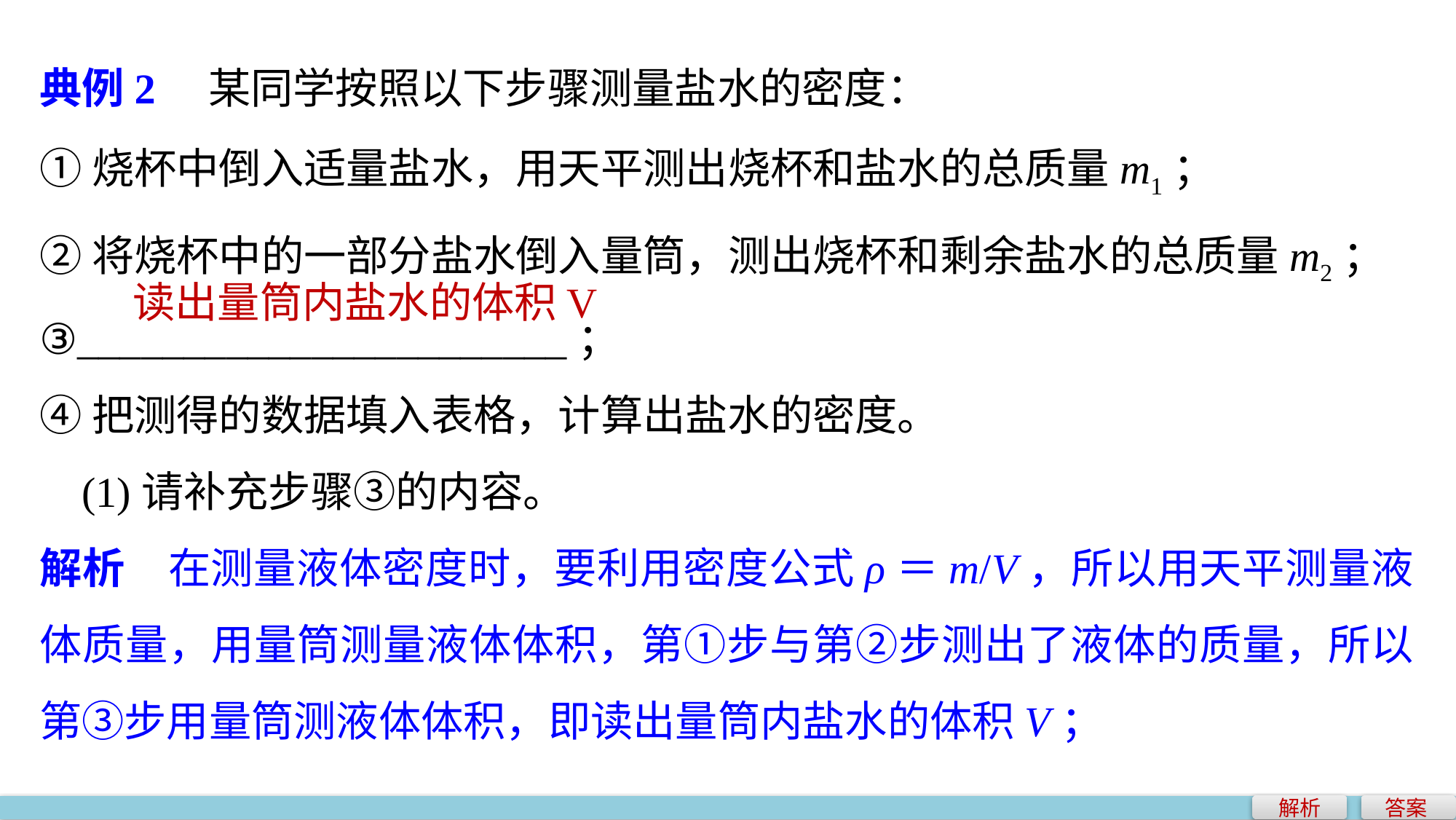

典例2　某同学按照以下步骤测量盐水的密度：
①烧杯中倒入适量盐水，用天平测出烧杯和盐水的总质量m1；
②将烧杯中的一部分盐水倒入量筒，测出烧杯和剩余盐水的总质量m2；
③_______________________；
④把测得的数据填入表格，计算出盐水的密度。
    (1)请补充步骤③的内容。
解析　在测量液体密度时，要利用密度公式ρ＝m/V，所以用天平测量液体质量，用量筒测量液体体积，第①步与第②步测出了液体的质量，所以第③步用量筒测液体体积，即读出量筒内盐水的体积V；
读出量筒内盐水的体积V
解析
答案